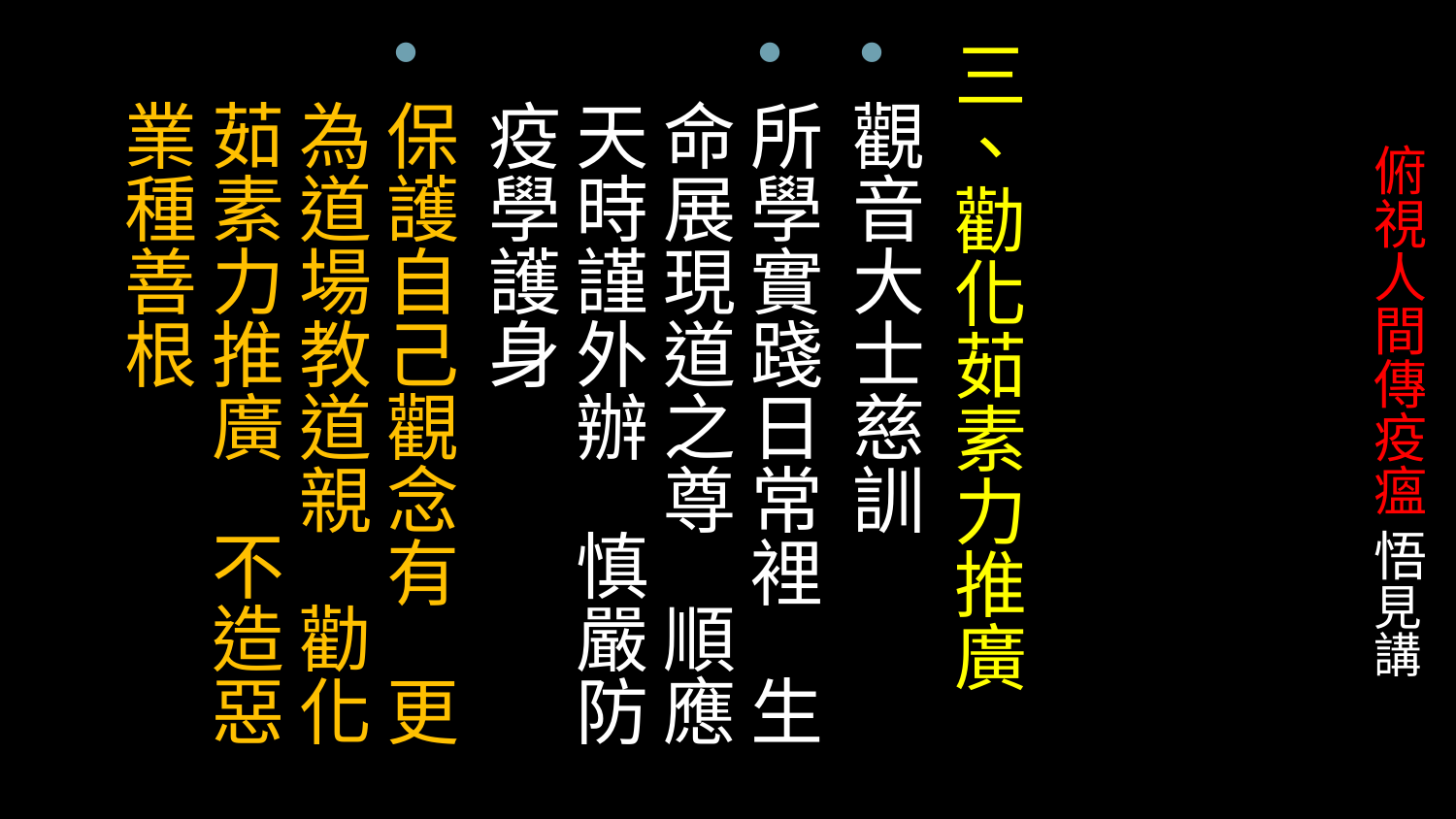

三、勸化茹素力推廣
觀音大士慈訓
所學實踐日常裡    生命展現道之尊    順應天時謹外辦    慎嚴防疫學護身
保護自己觀念有    更為道場教道親    勸化茹素力推廣    不造惡業種善根

# 俯視人間傳疫瘟 悟見講